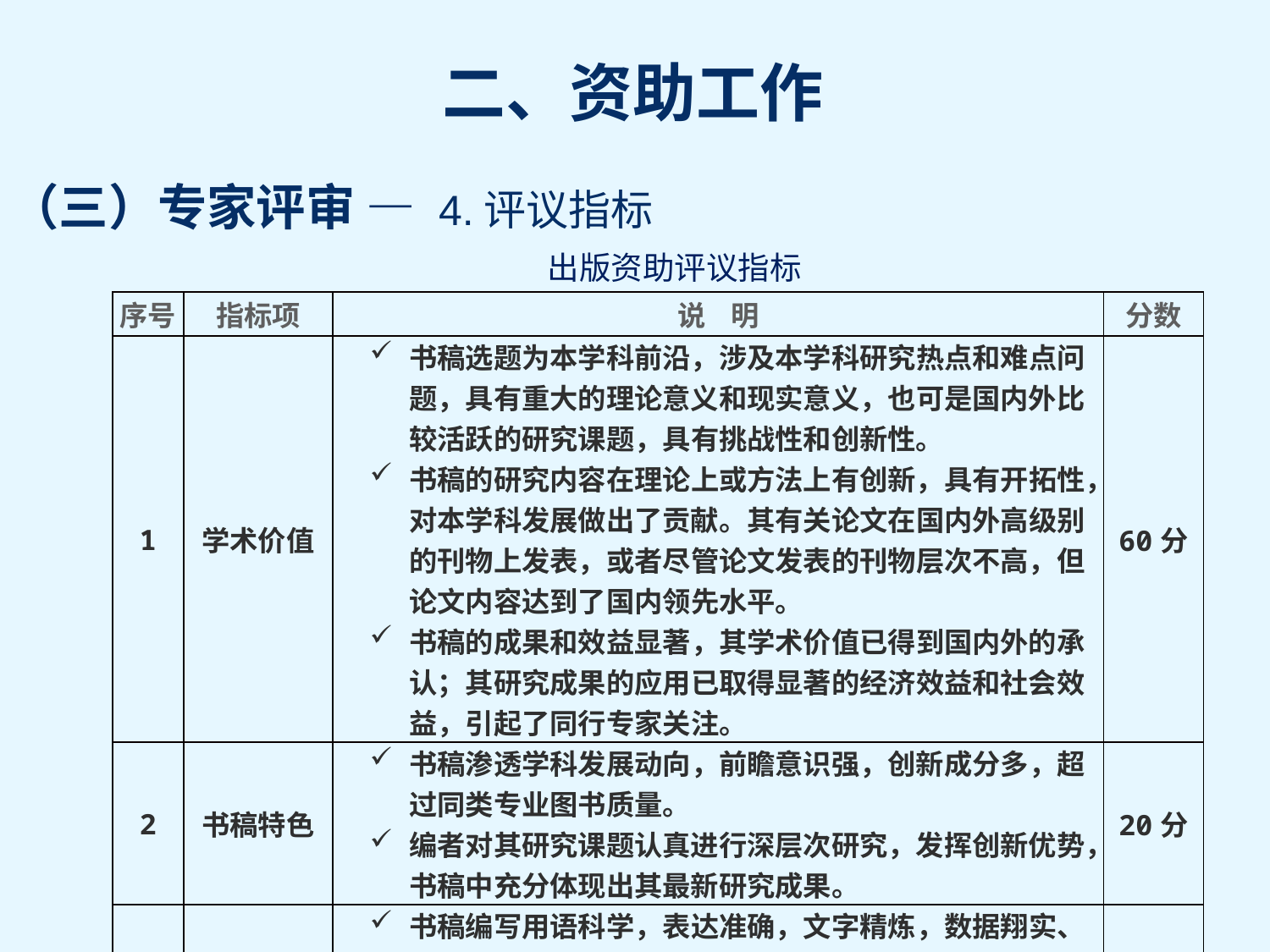

（三）专家评审 — 4.评议指标
出版资助评议指标
| 序号 | 指标项 | 说 明 | 分数 |
| --- | --- | --- | --- |
| 1 | 学术价值 | 书稿选题为本学科前沿，涉及本学科研究热点和难点问题，具有重大的理论意义和现实意义，也可是国内外比较活跃的研究课题，具有挑战性和创新性。 书稿的研究内容在理论上或方法上有创新，具有开拓性，对本学科发展做出了贡献。其有关论文在国内外高级别的刊物上发表，或者尽管论文发表的刊物层次不高，但论文内容达到了国内领先水平。 书稿的成果和效益显著，其学术价值已得到国内外的承认；其研究成果的应用已取得显著的经济效益和社会效益，引起了同行专家关注。 | 60分 |
| 2 | 书稿特色 | 书稿渗透学科发展动向，前瞻意识强，创新成分多，超过同类专业图书质量。 编者对其研究课题认真进行深层次研究，发挥创新优势，书稿中充分体现出其最新研究成果。 | 20分 |
| 3 | 书稿质量 | 书稿编写用语科学，表达准确，文字精炼，数据翔实、透彻，图表规范。 书稿内容的系统性、逻辑性较强，层次清楚，观点鲜明，重点突出。 | 20分 |